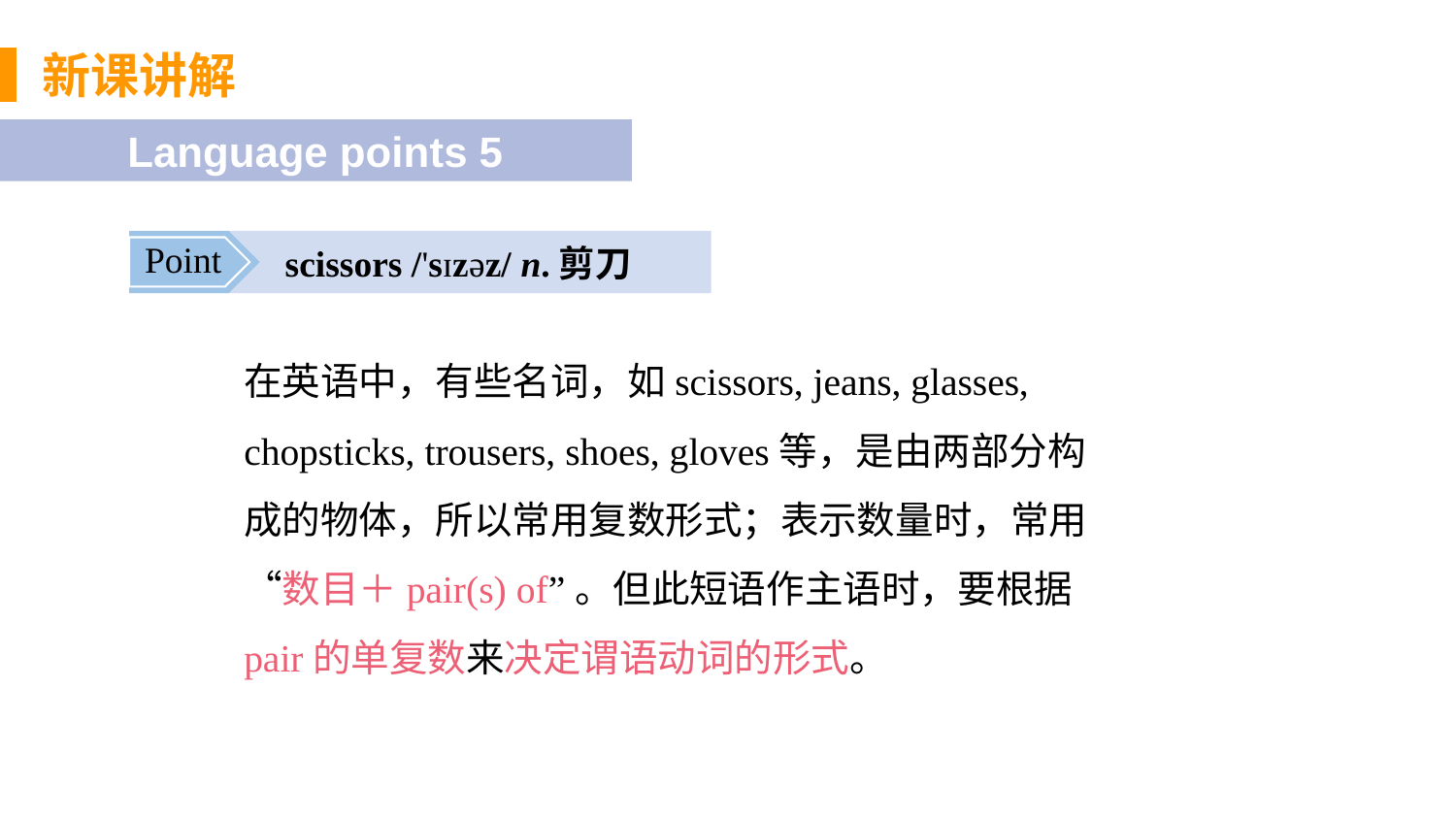

新课讲解

Language points 5

     scissors /'sɪzəz/ n.剪刀

Point

在英语中，有些名词，如scissors, jeans, glasses, chopsticks, trousers, shoes, gloves等，是由两部分构成的物体，所以常用复数形式；表示数量时，常用“数目＋pair(s) of”。但此短语作主语时，要根据pair的单复数来决定谓语动词的形式。